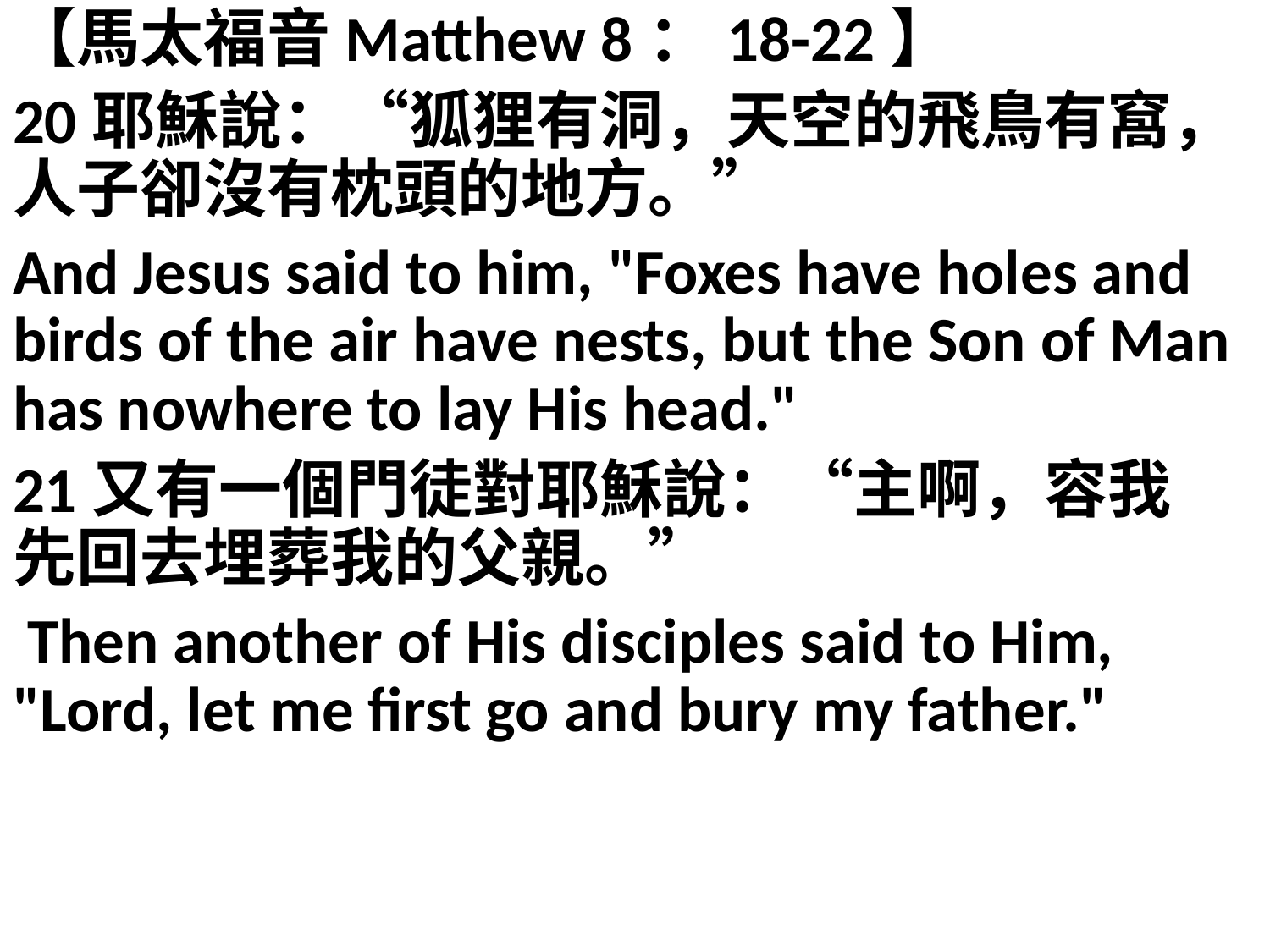

【馬太福音Matthew 8：18-22】
20耶穌說：“狐狸有洞，天空的飛鳥有窩，人子卻沒有枕頭的地方。”
And Jesus said to him, "Foxes have holes and birds of the air have nests, but the Son of Man has nowhere to lay His head."
21又有一個門徒對耶穌說：“主啊，容我先回去埋葬我的父親。”
 Then another of His disciples said to Him, "Lord, let me first go and bury my father."